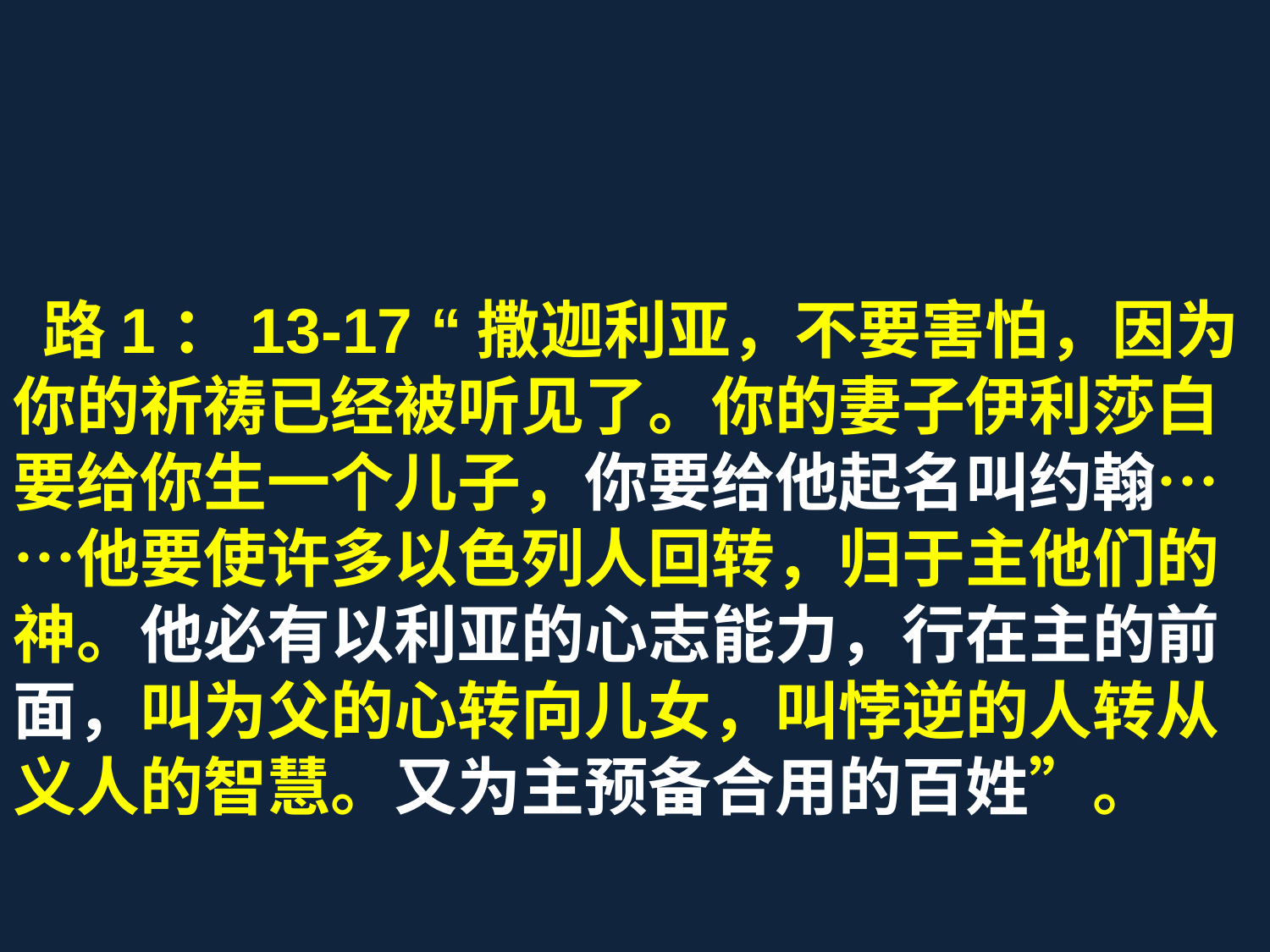

路1：13-17 “撒迦利亚，不要害怕，因为你的祈祷已经被听见了。你的妻子伊利莎白要给你生一个儿子，你要给他起名叫约翰……他要使许多以色列人回转，归于主他们的神。他必有以利亚的心志能力，行在主的前面，叫为父的心转向儿女，叫悖逆的人转从义人的智慧。又为主预备合用的百姓”。